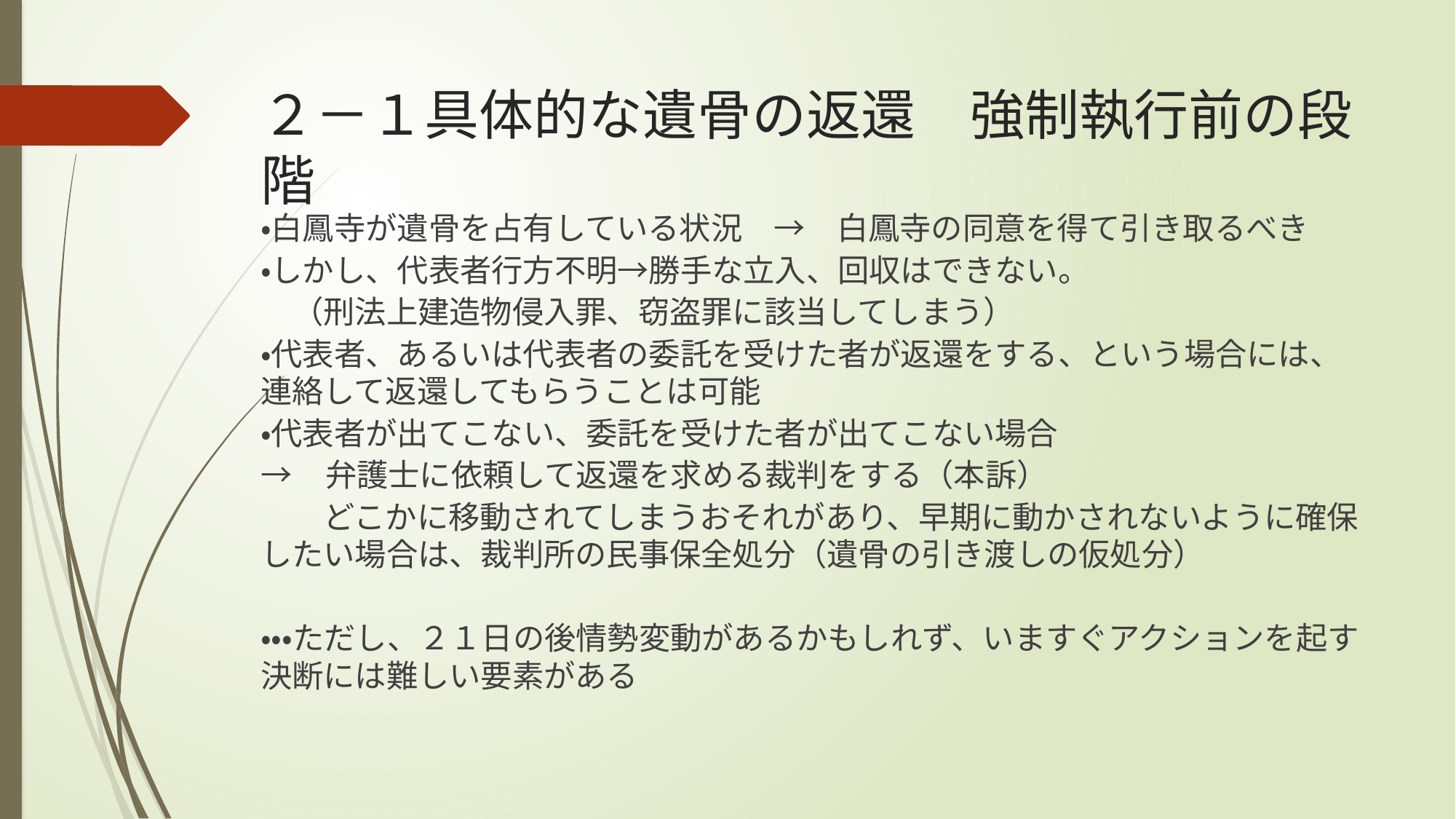

# ２－１具体的な遺骨の返還　強制執行前の段階
・白鳳寺が遺骨を占有している状況　→　白鳳寺の同意を得て引き取るべき
・しかし、代表者行方不明→勝手な立入、回収はできない。
　（刑法上建造物侵入罪、窃盗罪に該当してしまう）
・代表者、あるいは代表者の委託を受けた者が返還をする、という場合には、連絡して返還してもらうことは可能
・代表者が出てこない、委託を受けた者が出てこない場合
→　弁護士に依頼して返還を求める裁判をする（本訴）
　　どこかに移動されてしまうおそれがあり、早期に動かされないように確保したい場合は、裁判所の民事保全処分（遺骨の引き渡しの仮処分）

・・・ただし、２１日の後情勢変動があるかもしれず、いますぐアクションを起す決断には難しい要素がある